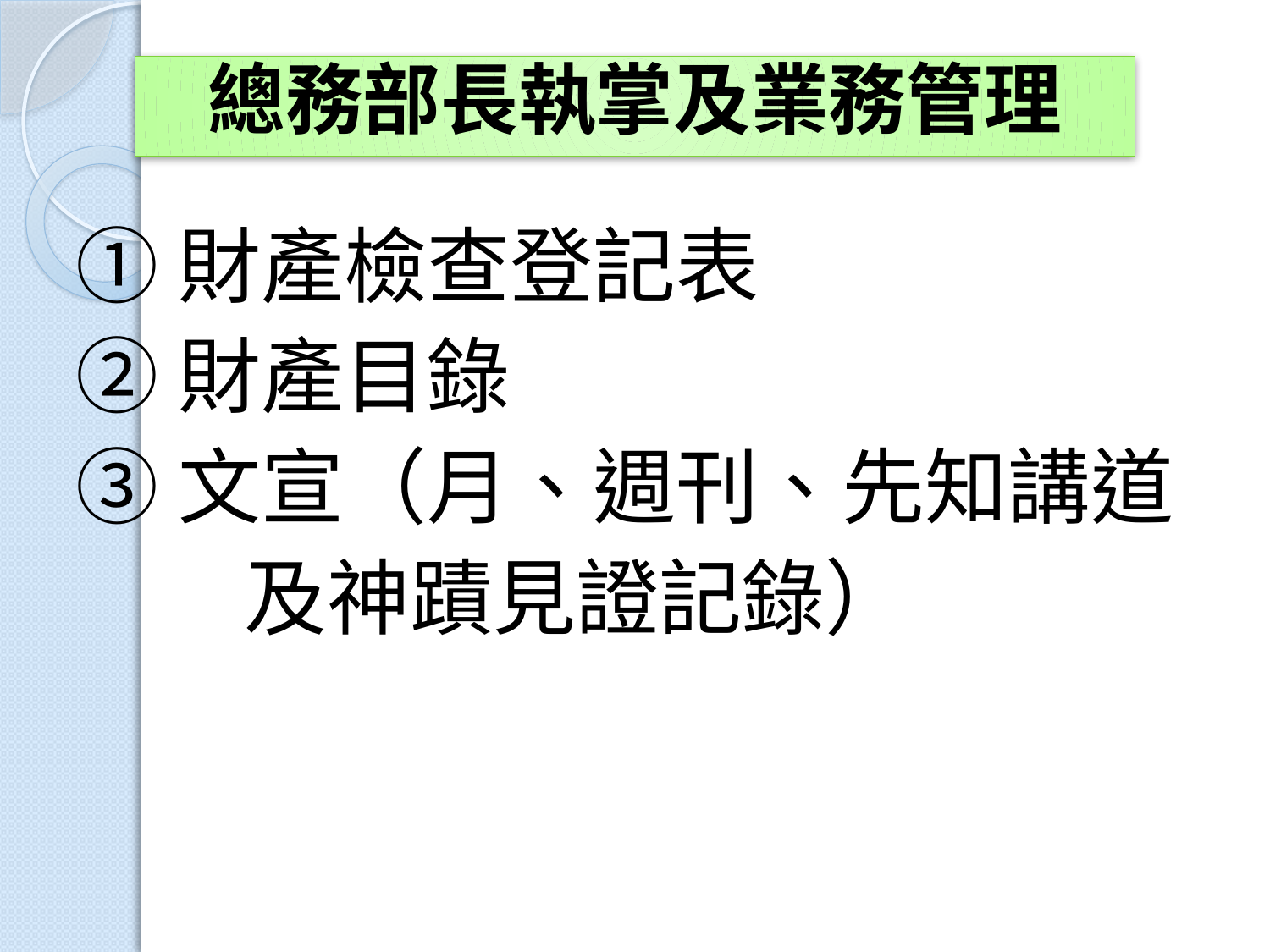

# 總務部長執掌及業務管理
①財產檢查登記表
②財產目錄
③文宣（月、週刊、先知講道
        及神蹟見證記錄）